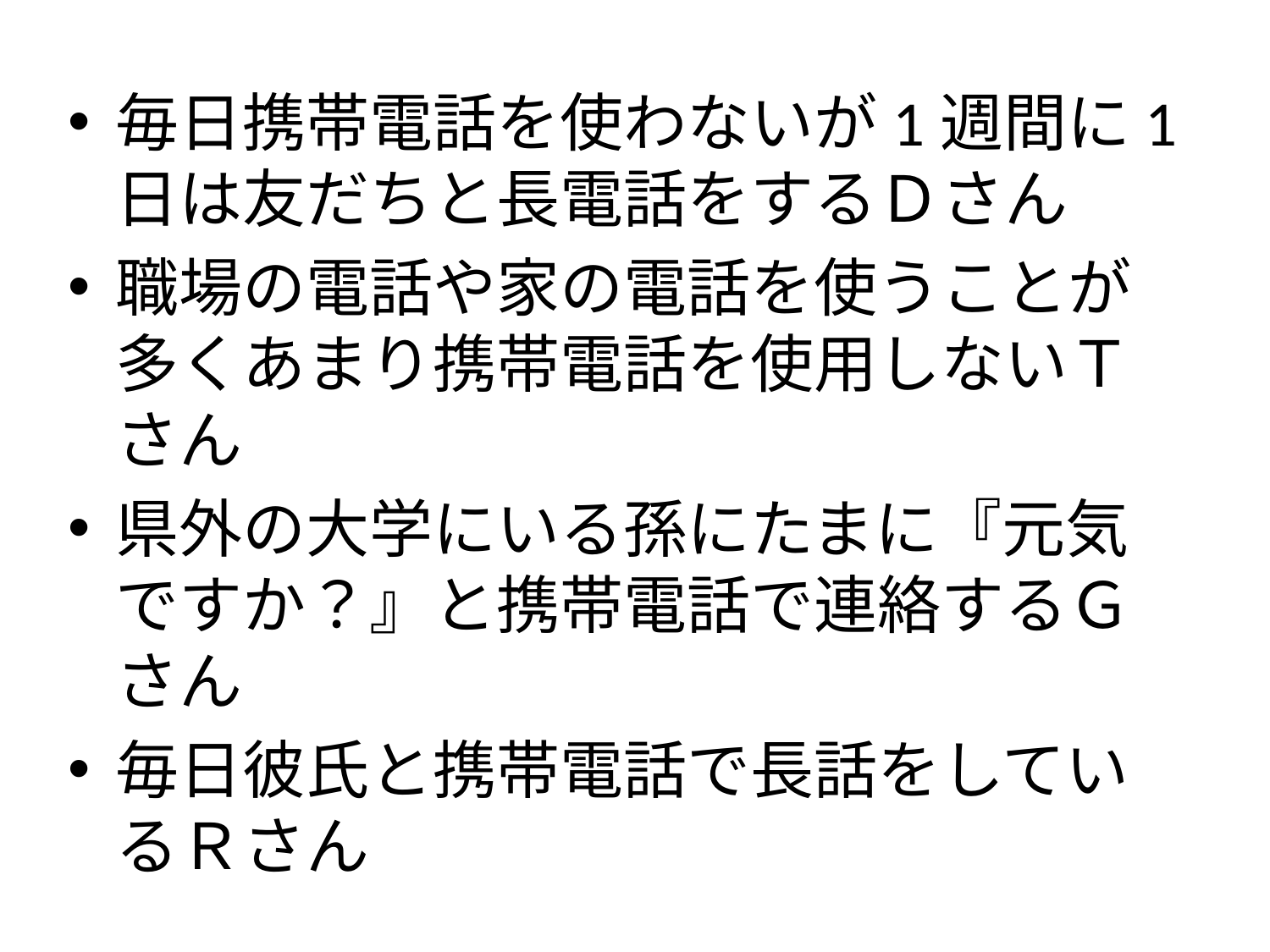

毎日携帯電話を使わないが1週間に1日は友だちと長電話をするＤさん
職場の電話や家の電話を使うことが多くあまり携帯電話を使用しないＴさん
県外の大学にいる孫にたまに『元気ですか？』と携帯電話で連絡するＧさん
毎日彼氏と携帯電話で長話をしているＲさん